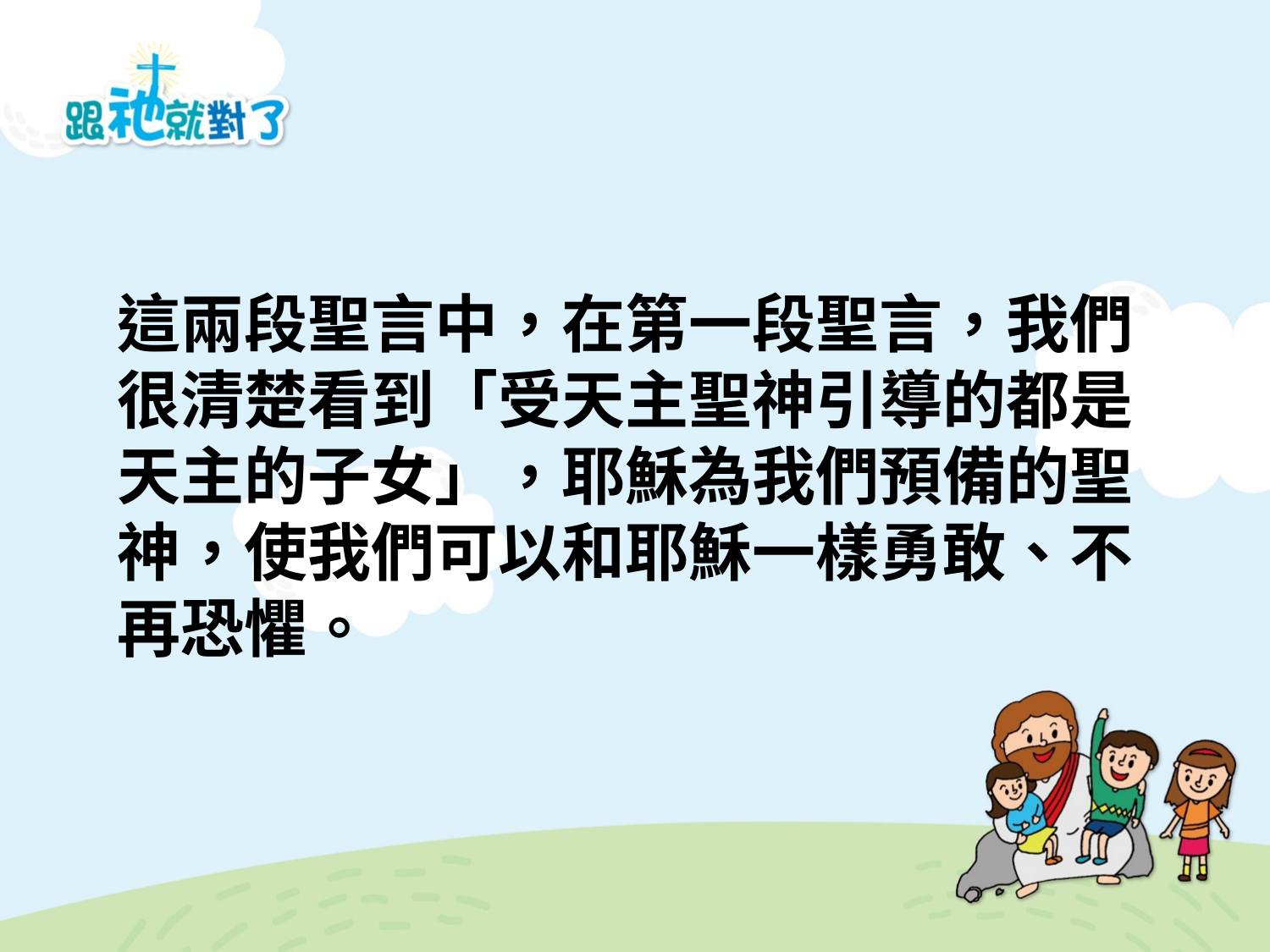

這兩段聖言中，在第一段聖言，我們很清楚看到「受天主聖神引導的都是天主的子女」，耶穌為我們預備的聖神，使我們可以和耶穌一樣勇敢、不再恐懼。